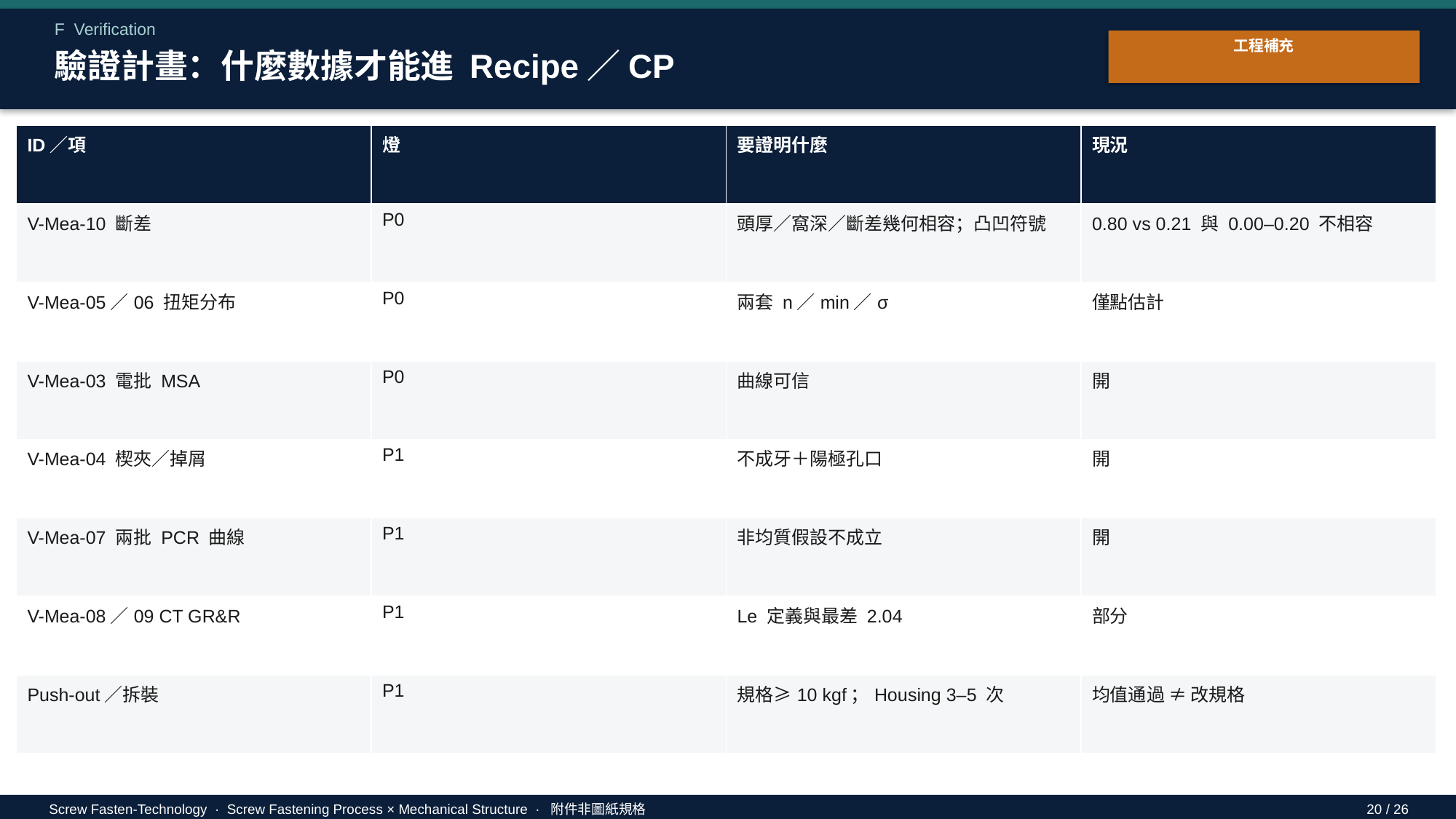

F  Verification

工程補充
驗證計畫：什麼數據才能進 Recipe／CP
| ID／項 | 燈 | 要證明什麼 | 現況 |
| --- | --- | --- | --- |
| V-Mea-10 斷差 | P0 | 頭厚／窩深／斷差幾何相容；凸凹符號 | 0.80 vs 0.21 與 0.00–0.20 不相容 |
| V-Mea-05／06 扭矩分布 | P0 | 兩套 n／min／σ | 僅點估計 |
| V-Mea-03 電批 MSA | P0 | 曲線可信 | 開 |
| V-Mea-04 楔夾／掉屑 | P1 | 不成牙＋陽極孔口 | 開 |
| V-Mea-07 兩批 PCR 曲線 | P1 | 非均質假設不成立 | 開 |
| V-Mea-08／09 CT GR&R | P1 | Le 定義與最差 2.04 | 部分 |
| Push-out／拆裝 | P1 | 規格≥10 kgf；Housing 3–5 次 | 均值通過 ≠ 改規格 |

Screw Fasten-Technology  ·  Screw Fastening Process × Mechanical Structure  ·  附件非圖紙規格
20 / 26